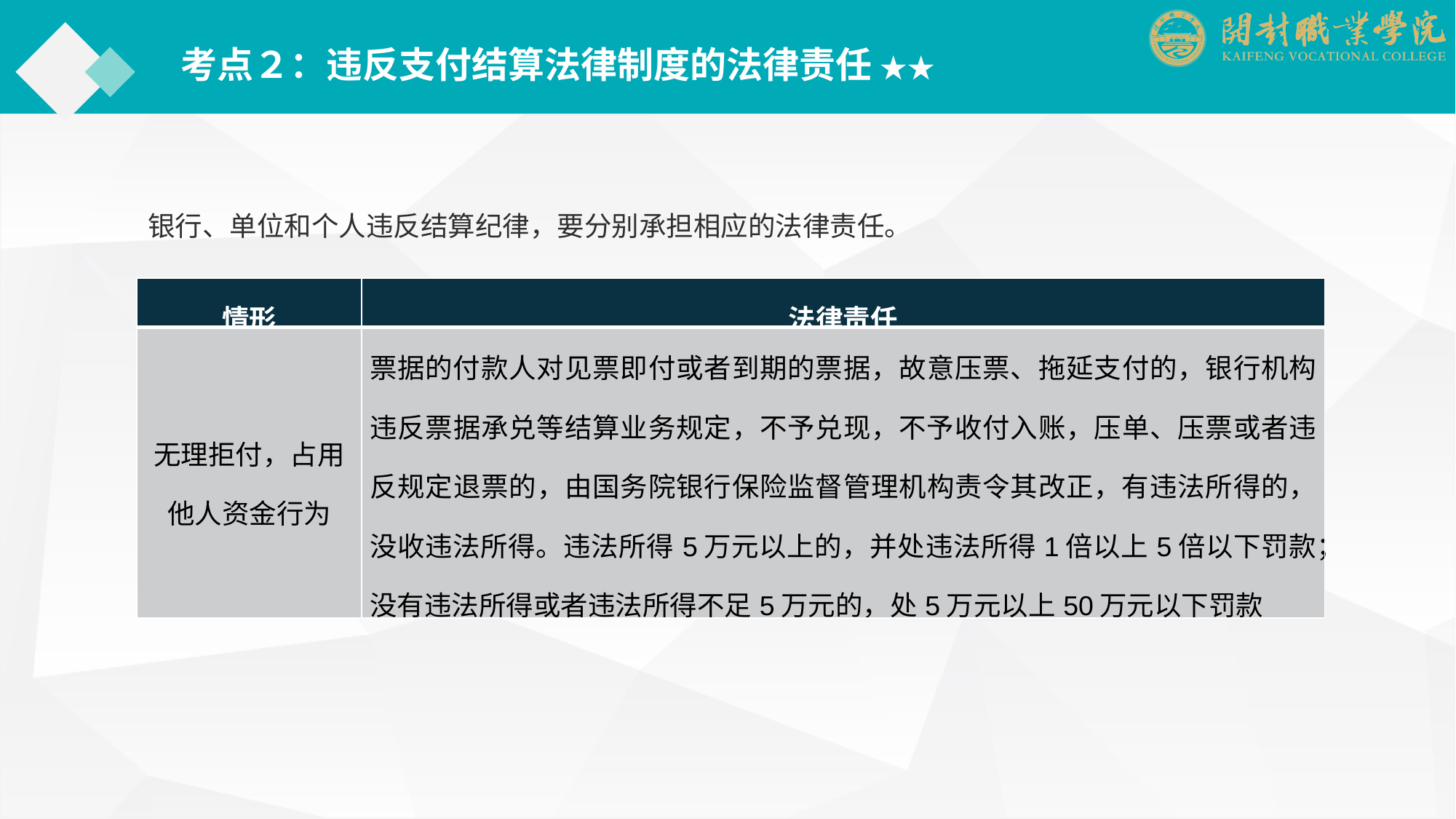

考点２：违反支付结算法律制度的法律责任 ★★
银行、单位和个人违反结算纪律，要分别承担相应的法律责任。
| 情形 | 法律责任 |
| --- | --- |
| 无理拒付，占用他人资金行为 | 票据的付款人对见票即付或者到期的票据，故意压票、拖延支付的，银行机构违反票据承兑等结算业务规定，不予兑现，不予收付入账，压单、压票或者违反规定退票的，由国务院银行保险监督管理机构责令其改正，有违法所得的，没收违法所得。违法所得5万元以上的，并处违法所得1倍以上5倍以下罚款；没有违法所得或者违法所得不足5万元的，处5万元以上50万元以下罚款 |